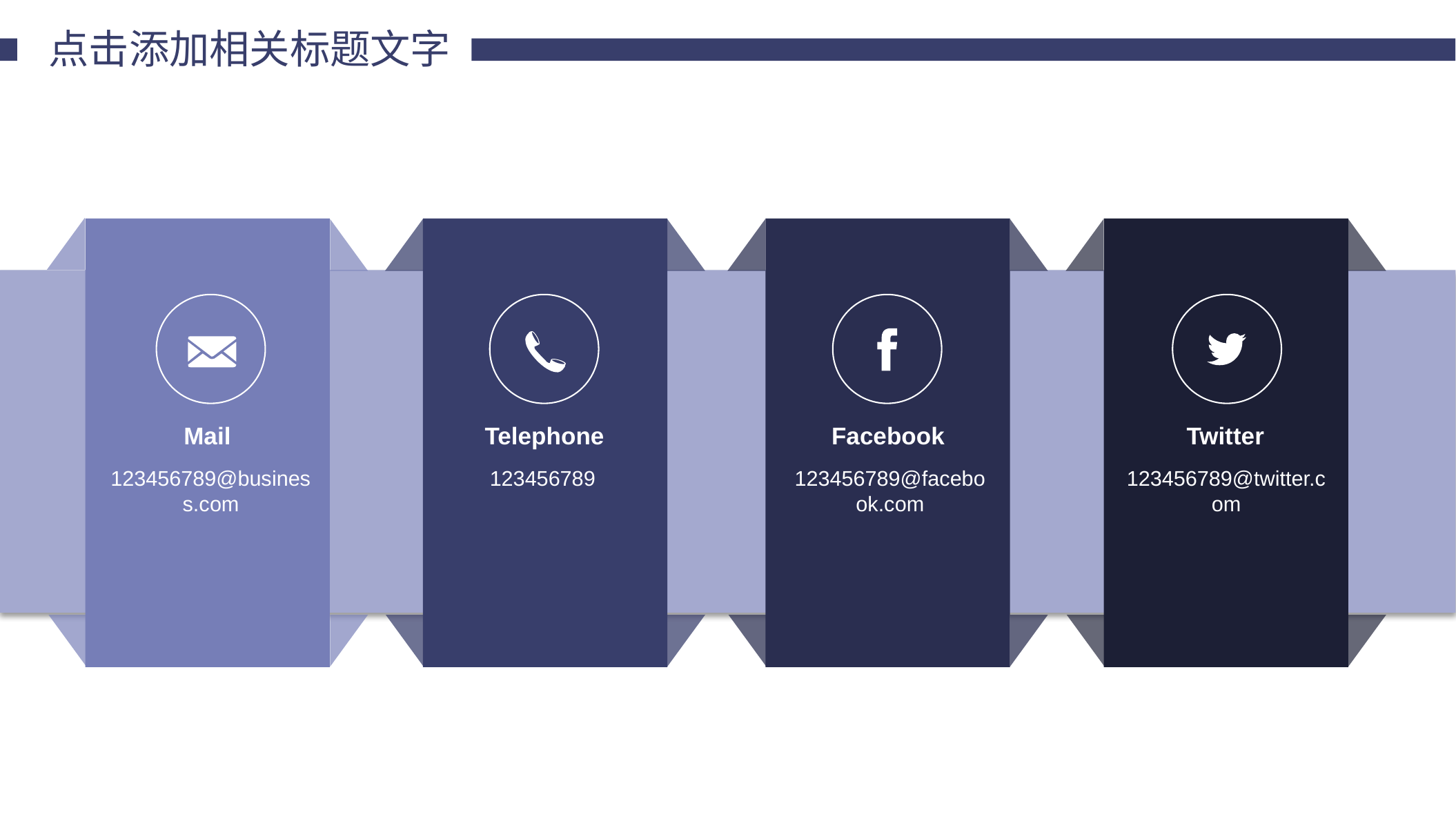

点击添加相关标题文字

Mail

123456789@business.com

Telephone

123456789

Facebook

123456789@facebook.com

Twitter

123456789@twitter.com